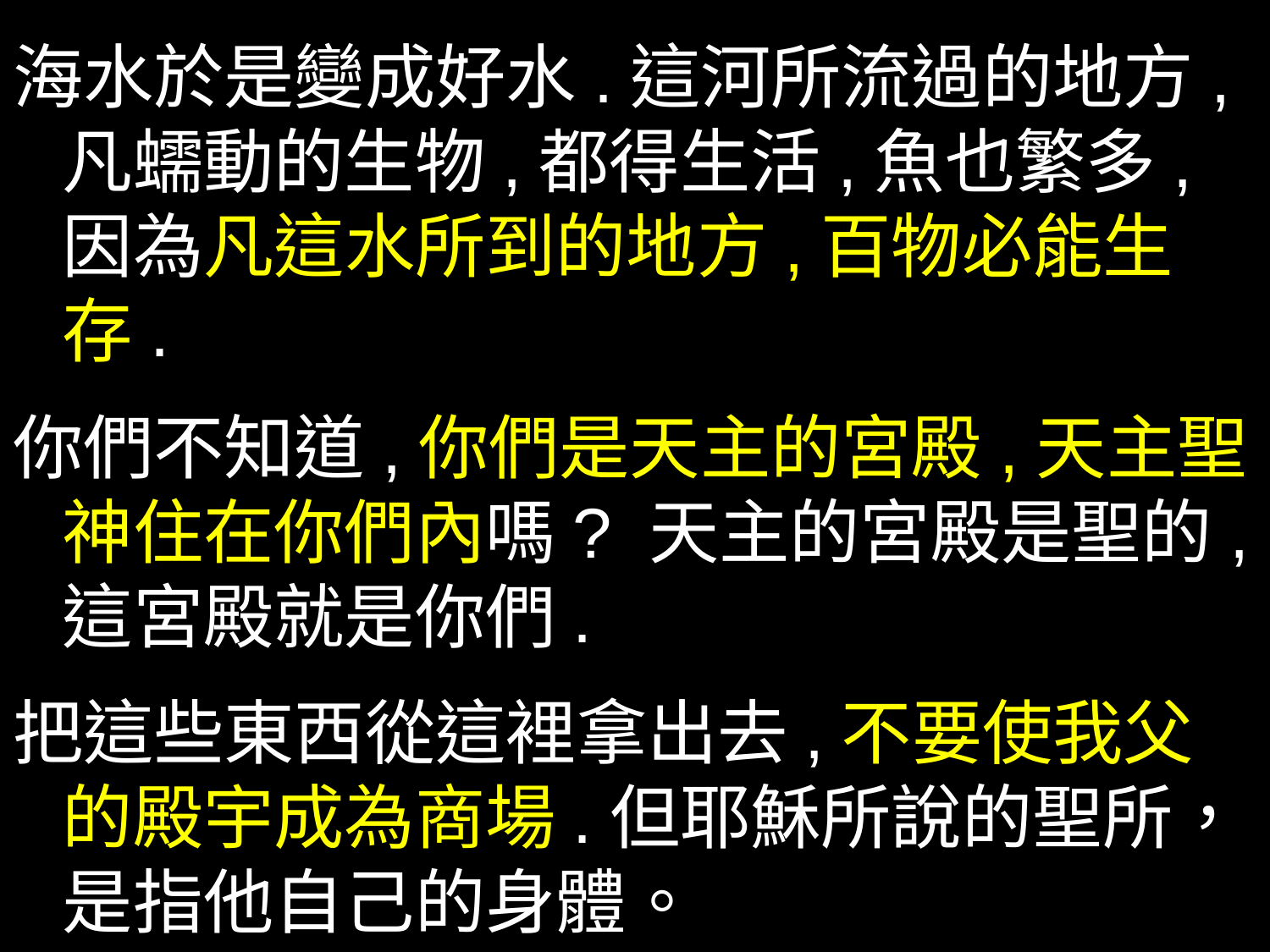

海水於是變成好水.這河所流過的地方,凡蠕動的生物,都得生活,魚也繁多,因為凡這水所到的地方,百物必能生存.
你們不知道,你們是天主的宮殿,天主聖神住在你們內嗎? 天主的宮殿是聖的,這宮殿就是你們.
把這些東西從這裡拿出去,不要使我父的殿宇成為商場.但耶穌所說的聖所，是指他自己的身體。